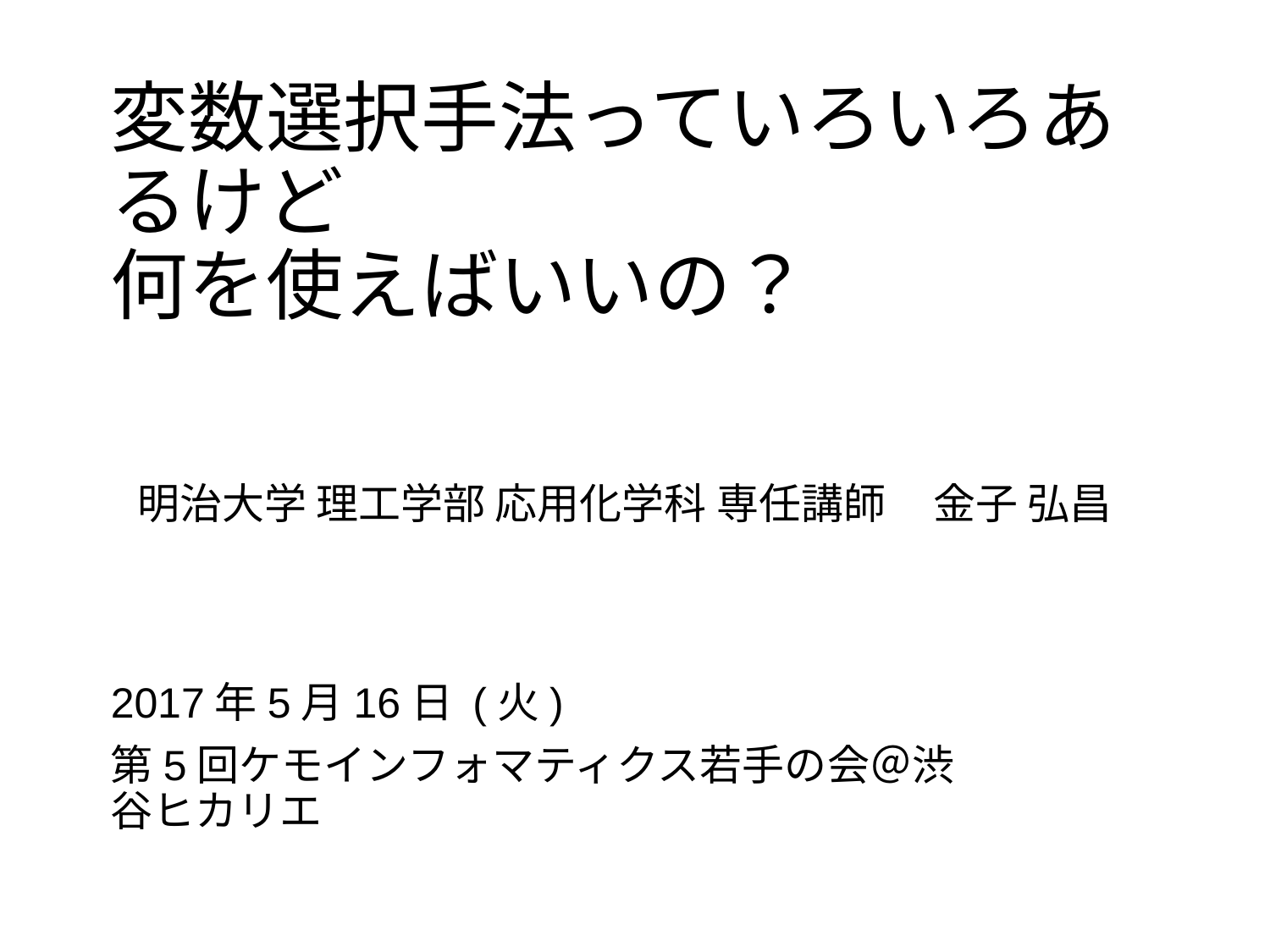

1
# 変数選択手法っていろいろあるけど 何を使えばいいの？
明治大学 理工学部 応用化学科 専任講師     金子 弘昌
2017年5月16日 (火)
第5回ケモインフォマティクス若手の会＠渋谷ヒカリエ